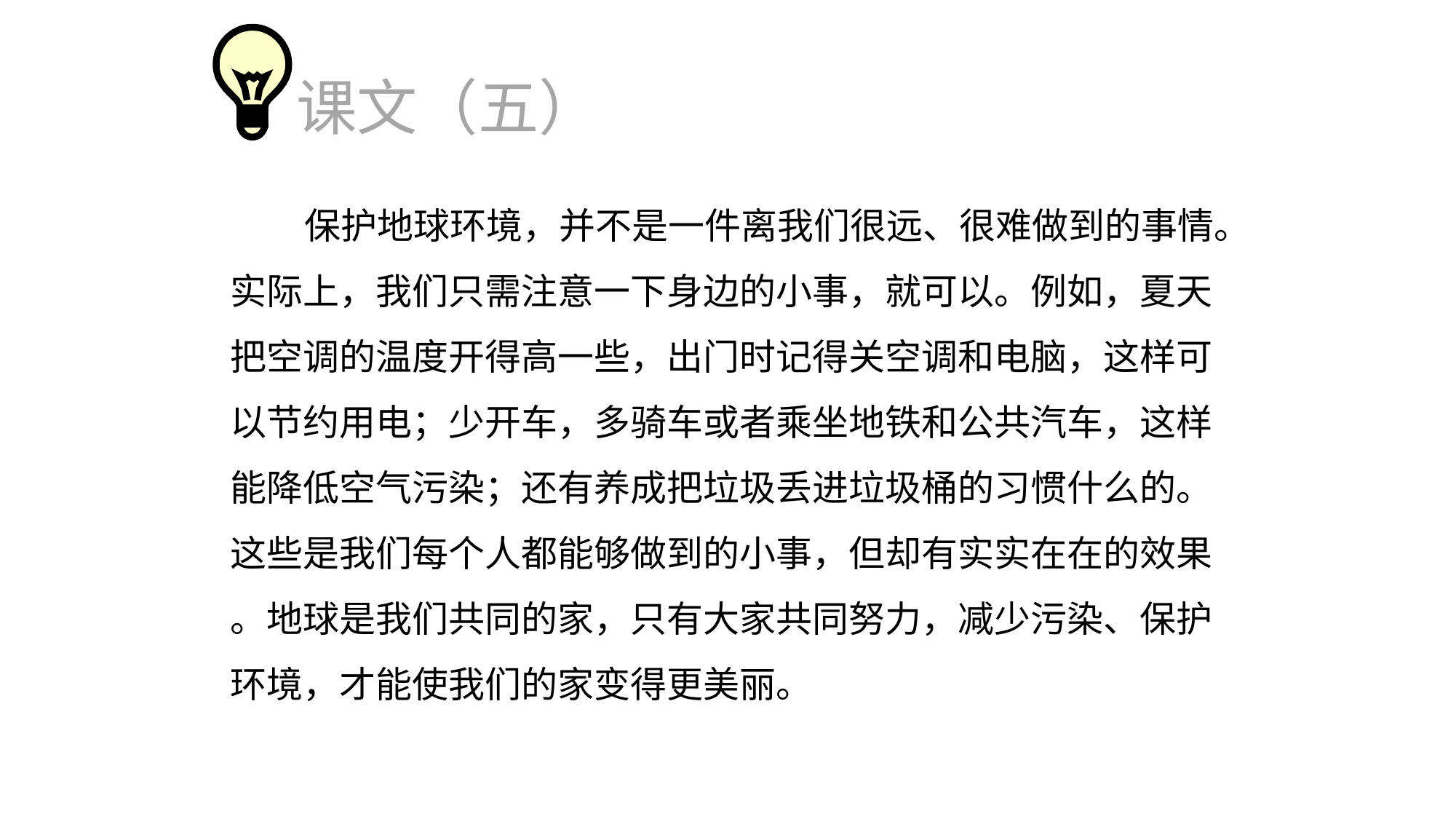

课文（五）
        保护地球环境，并不是一件离我们很远、很难做到的事情。
实际上，我们只需注意一下身边的小事，就可以。例如，夏天
把空调的温度开得高一些，出门时记得关空调和电脑，这样可
以节约用电；少开车，多骑车或者乘坐地铁和公共汽车，这样
能降低空气污染；还有养成把垃圾丢进垃圾桶的习惯什么的。
这些是我们每个人都能够做到的小事，但却有实实在在的效果
。地球是我们共同的家，只有大家共同努力，减少污染、保护
环境，才能使我们的家变得更美丽。